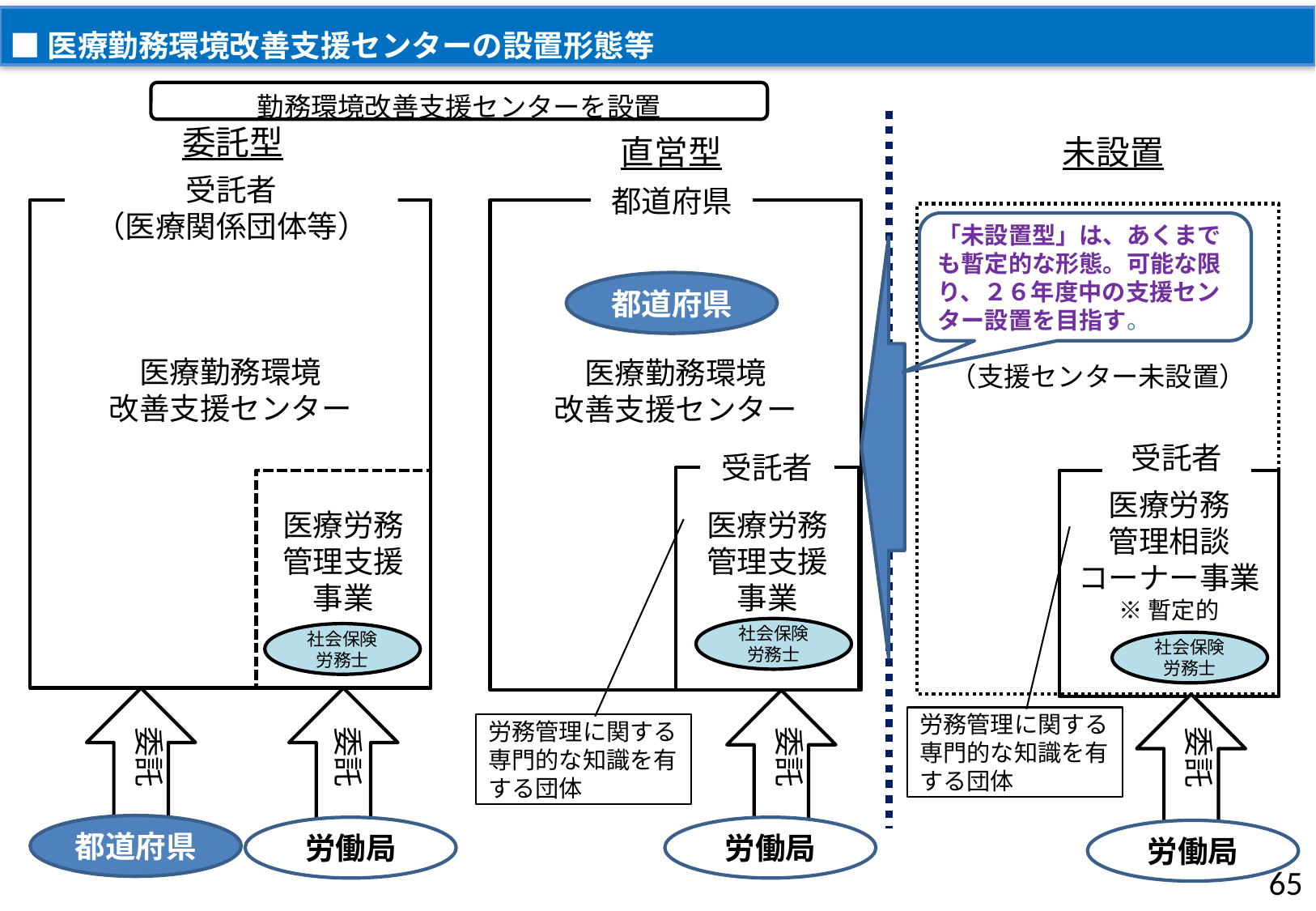

■医療勤務環境改善支援センターの設置形態等
勤務環境改善支援センターを設置
委託型
直営型
未設置
受託者
（医療関係団体等）
都道府県
医療勤務環境
改善支援センター

医療勤務環境
改善支援センター

（支援センター未設置）

受託者
受託者
医療労務
管理支援
事業

医療労務管理支援事業

医療労務
管理相談
コーナー事業
※暫定的

労務管理に関する専門的な知識を有する団体
委託
委託
労務管理に関する専門的な知識を有する団体
委託
委託
「未設置型」は、あくまでも暫定的な形態。可能な限り、２６年度中の支援センター設置を目指す。

都道府県
社会保険労務士
社会保険労務士
社会保険労務士
都道府県
労働局
労働局
労働局
65